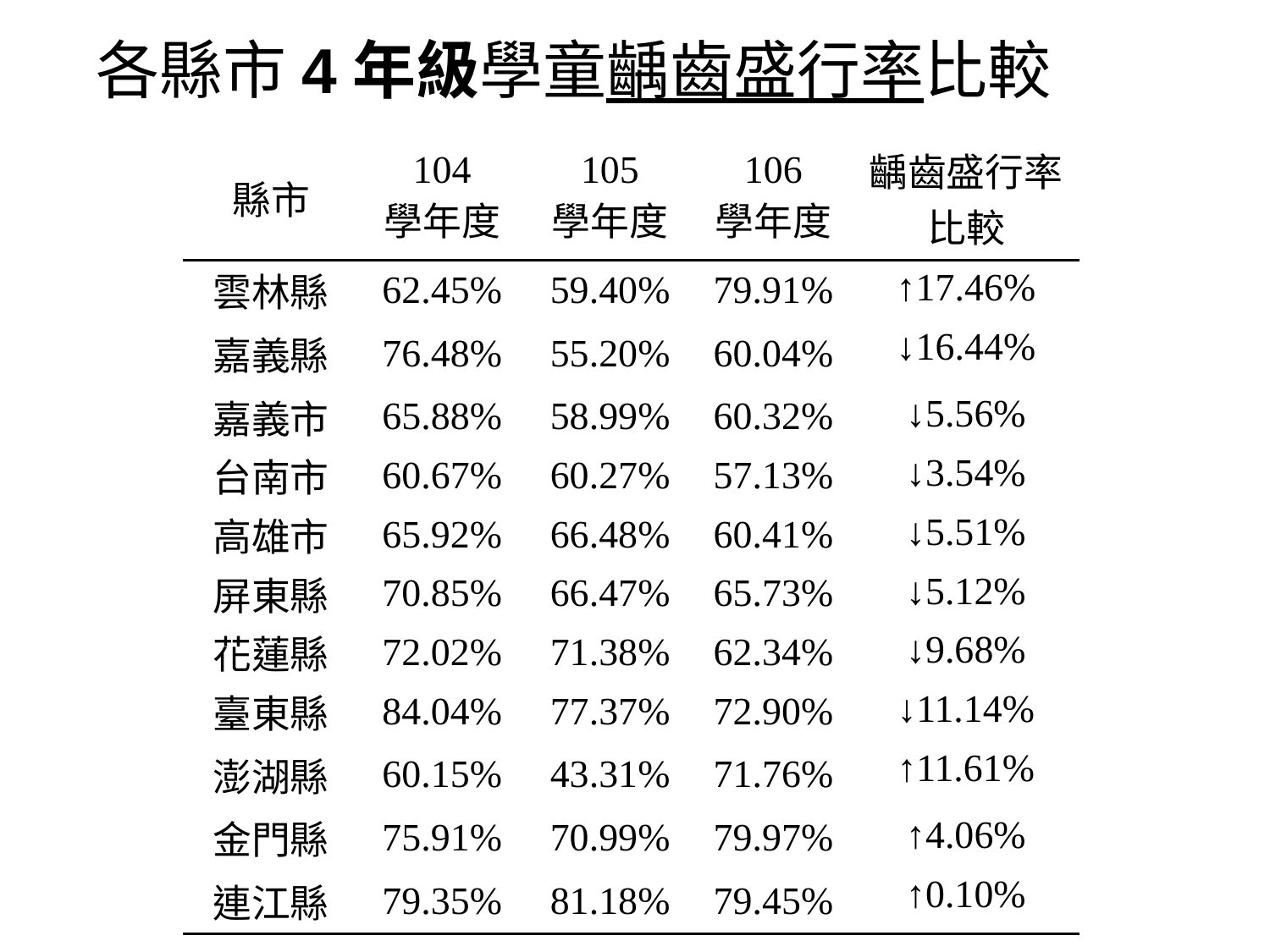

# 各縣市4年級學童齲齒盛行率比較
| 縣市 | 104 學年度 | 105 學年度 | 106 學年度 | 齲齒盛行率 比較 |
| --- | --- | --- | --- | --- |
| 雲林縣 | 62.45% | 59.40% | 79.91% | ↑17.46% |
| 嘉義縣 | 76.48% | 55.20% | 60.04% | ↓16.44% |
| 嘉義市 | 65.88% | 58.99% | 60.32% | ↓5.56% |
| 台南市 | 60.67% | 60.27% | 57.13% | ↓3.54% |
| 高雄市 | 65.92% | 66.48% | 60.41% | ↓5.51% |
| 屏東縣 | 70.85% | 66.47% | 65.73% | ↓5.12% |
| 花蓮縣 | 72.02% | 71.38% | 62.34% | ↓9.68% |
| 臺東縣 | 84.04% | 77.37% | 72.90% | ↓11.14% |
| 澎湖縣 | 60.15% | 43.31% | 71.76% | ↑11.61% |
| 金門縣 | 75.91% | 70.99% | 79.97% | ↑4.06% |
| 連江縣 | 79.35% | 81.18% | 79.45% | ↑0.10% |